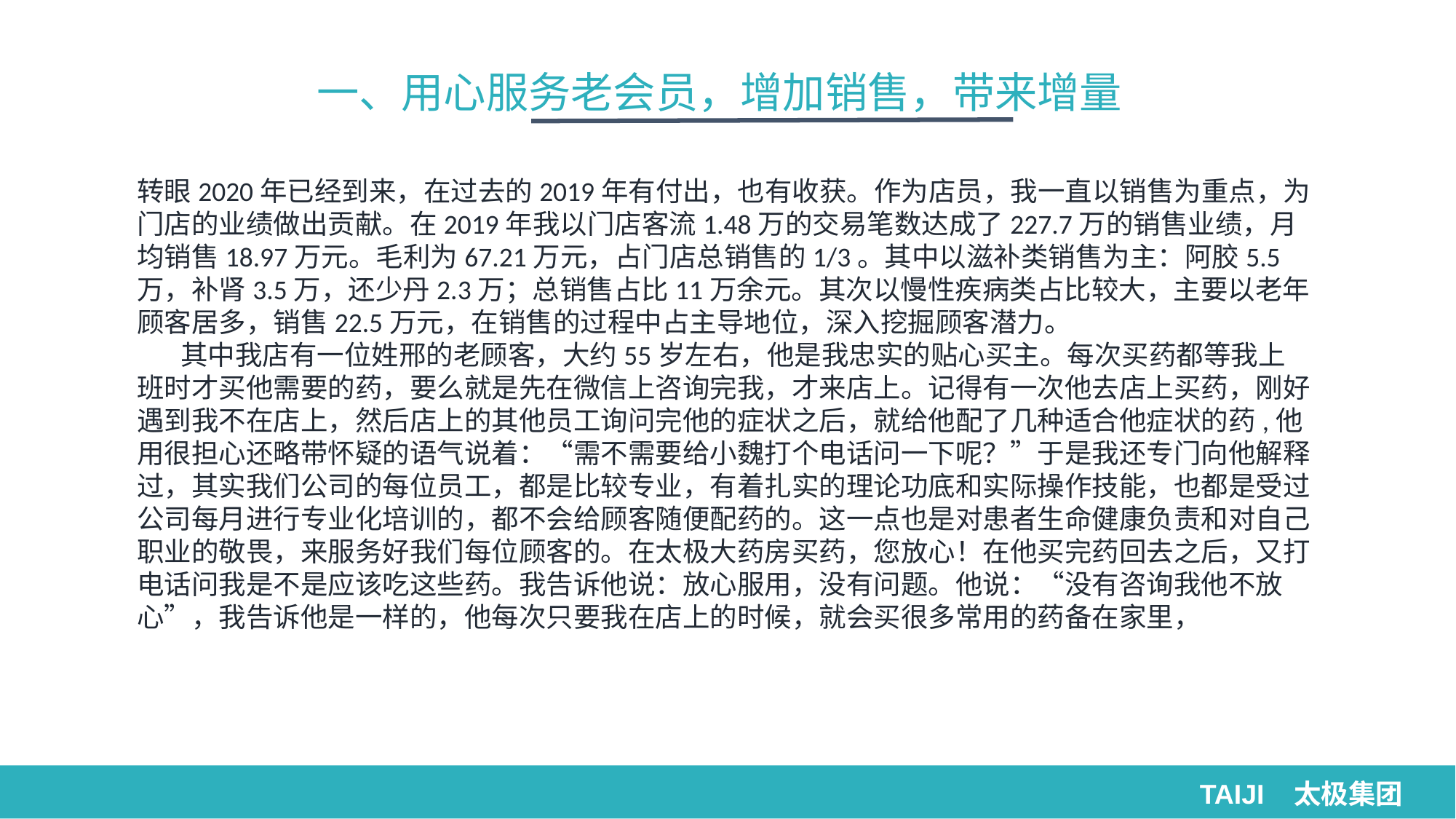

一、用心服务老会员，增加销售，带来增量
转眼2020年已经到来，在过去的2019年有付出，也有收获。作为店员，我一直以销售为重点，为门店的业绩做出贡献。在2019年我以门店客流1.48万的交易笔数达成了227.7万的销售业绩，月均销售18.97万元。毛利为67.21万元，占门店总销售的1/3。其中以滋补类销售为主：阿胶5.5万，补肾3.5万，还少丹2.3万；总销售占比11万余元。其次以慢性疾病类占比较大，主要以老年顾客居多，销售22.5万元，在销售的过程中占主导地位，深入挖掘顾客潜力。
      其中我店有一位姓邢的老顾客，大约55岁左右，他是我忠实的贴心买主。每次买药都等我上班时才买他需要的药，要么就是先在微信上咨询完我，才来店上。记得有一次他去店上买药，刚好遇到我不在店上，然后店上的其他员工询问完他的症状之后，就给他配了几种适合他症状的药,他用很担心还略带怀疑的语气说着：“需不需要给小魏打个电话问一下呢？”于是我还专门向他解释过，其实我们公司的每位员工，都是比较专业，有着扎实的理论功底和实际操作技能，也都是受过公司每月进行专业化培训的，都不会给顾客随便配药的。这一点也是对患者生命健康负责和对自己职业的敬畏，来服务好我们每位顾客的。在太极大药房买药，您放心！在他买完药回去之后，又打电话问我是不是应该吃这些药。我告诉他说：放心服用，没有问题。他说：“没有咨询我他不放心”，我告诉他是一样的，他每次只要我在店上的时候，就会买很多常用的药备在家里，

TAIJI   太极集团